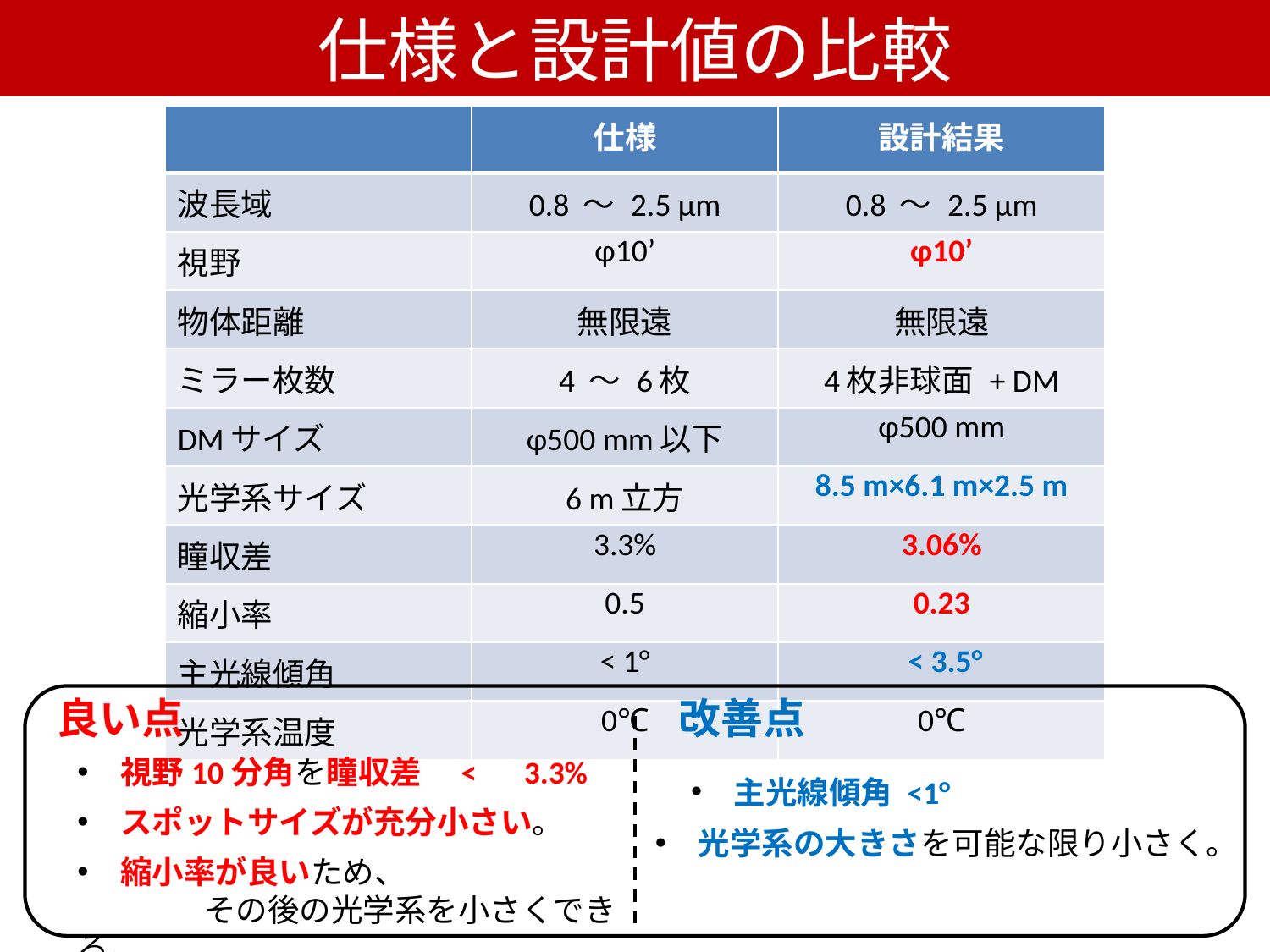

仕様と設計値の比較
|  | 仕様 | 設計結果 |
| --- | --- | --- |
| 波長域 | 0.8 ～ 2.5 μm | 0.8 ～ 2.5 μm |
| 視野 | φ10’ | φ10’ |
| 物体距離 | 無限遠 | 無限遠 |
| ミラー枚数 | 4 ～ 6枚 | 4枚非球面 + DM |
| DMサイズ | φ500 mm以下 | φ500 mm |
| 光学系サイズ | 6 m立方 | 8.5 m×6.1 m×2.5 m |
| 瞳収差 | 3.3% | 3.06% |
| 縮小率 | 0.5 | 0.23 |
| 主光線傾角 | < 1° | < 3.5° |
| 光学系温度 | 0℃ | 0℃ |

良い点
改善点
　視野10分角を瞳収差　<　3.3%
　主光線傾角 <1°
　スポットサイズが充分小さい。
　光学系の大きさを可能な限り小さく。
　縮小率が良いため、
　　　　その後の光学系を小さくできる。